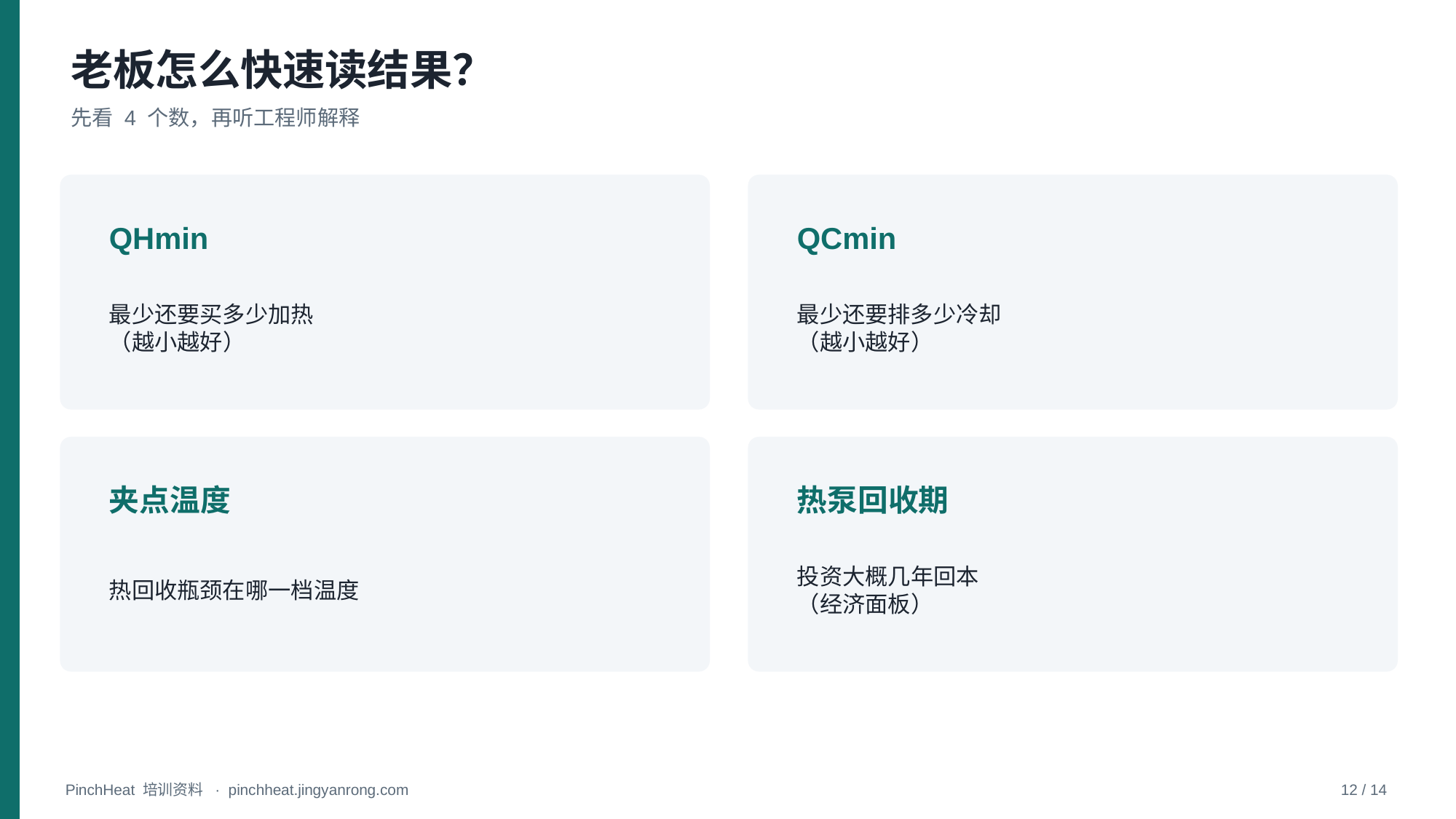

老板怎么快速读结果？
先看 4 个数，再听工程师解释

QHmin
QCmin
最少还要买多少加热
（越小越好）
最少还要排多少冷却
（越小越好）

夹点温度
热泵回收期
热回收瓶颈在哪一档温度
投资大概几年回本
（经济面板）
PinchHeat 培训资料  ·  pinchheat.jingyanrong.com
12 / 14